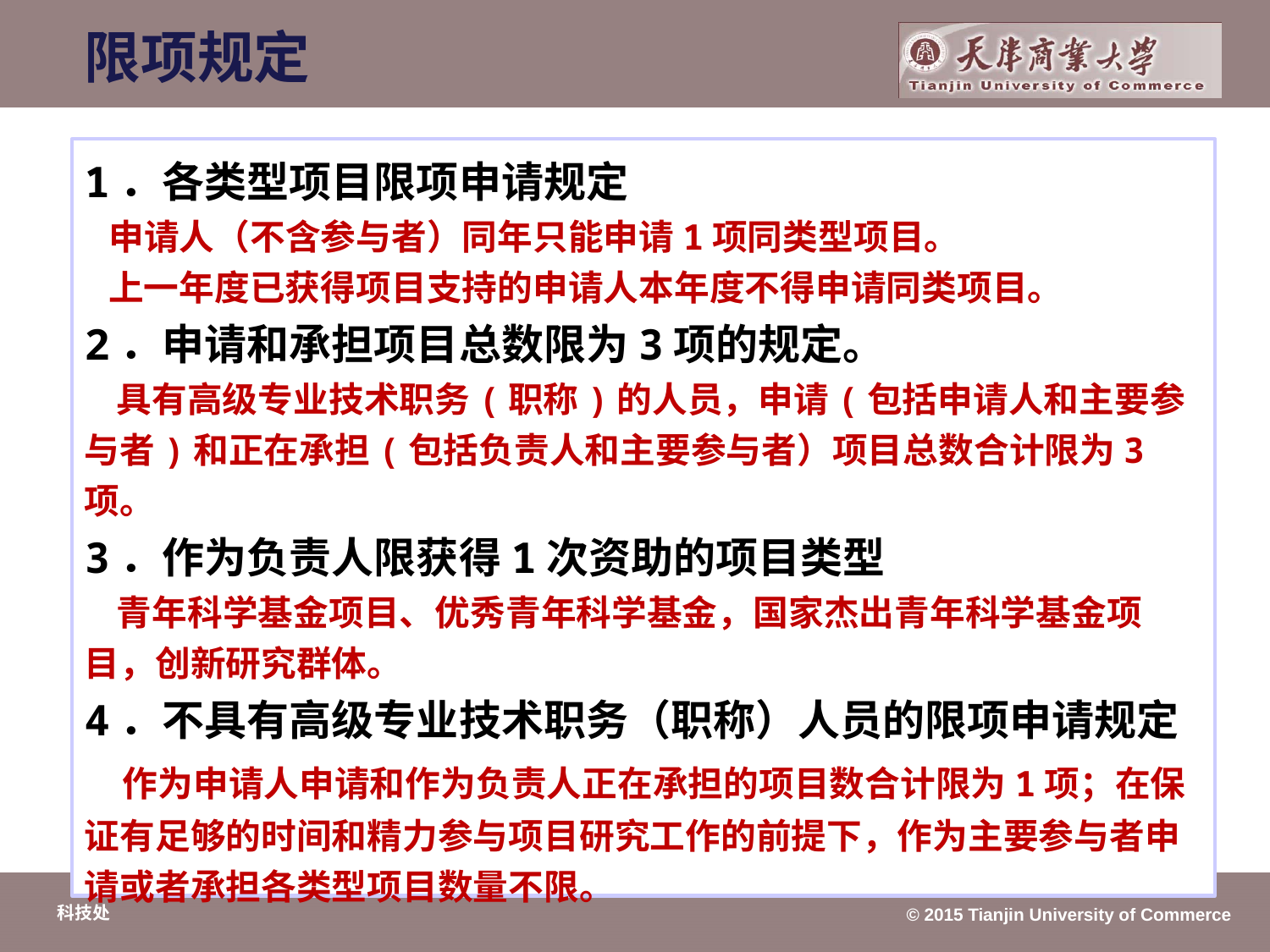

限项规定
1．各类型项目限项申请规定
   申请人（不含参与者）同年只能申请1项同类型项目。
   上一年度已获得项目支持的申请人本年度不得申请同类项目。
2．申请和承担项目总数限为3项的规定。
    具有高级专业技术职务(职称)的人员，申请(包括申请人和主要参与者)和正在承担(包括负责人和主要参与者）项目总数合计限为3项。
3．作为负责人限获得1次资助的项目类型
    青年科学基金项目、优秀青年科学基金，国家杰出青年科学基金项目，创新研究群体。
4．不具有高级专业技术职务（职称）人员的限项申请规定
    作为申请人申请和作为负责人正在承担的项目数合计限为1项；在保证有足够的时间和精力参与项目研究工作的前提下，作为主要参与者申请或者承担各类型项目数量不限。